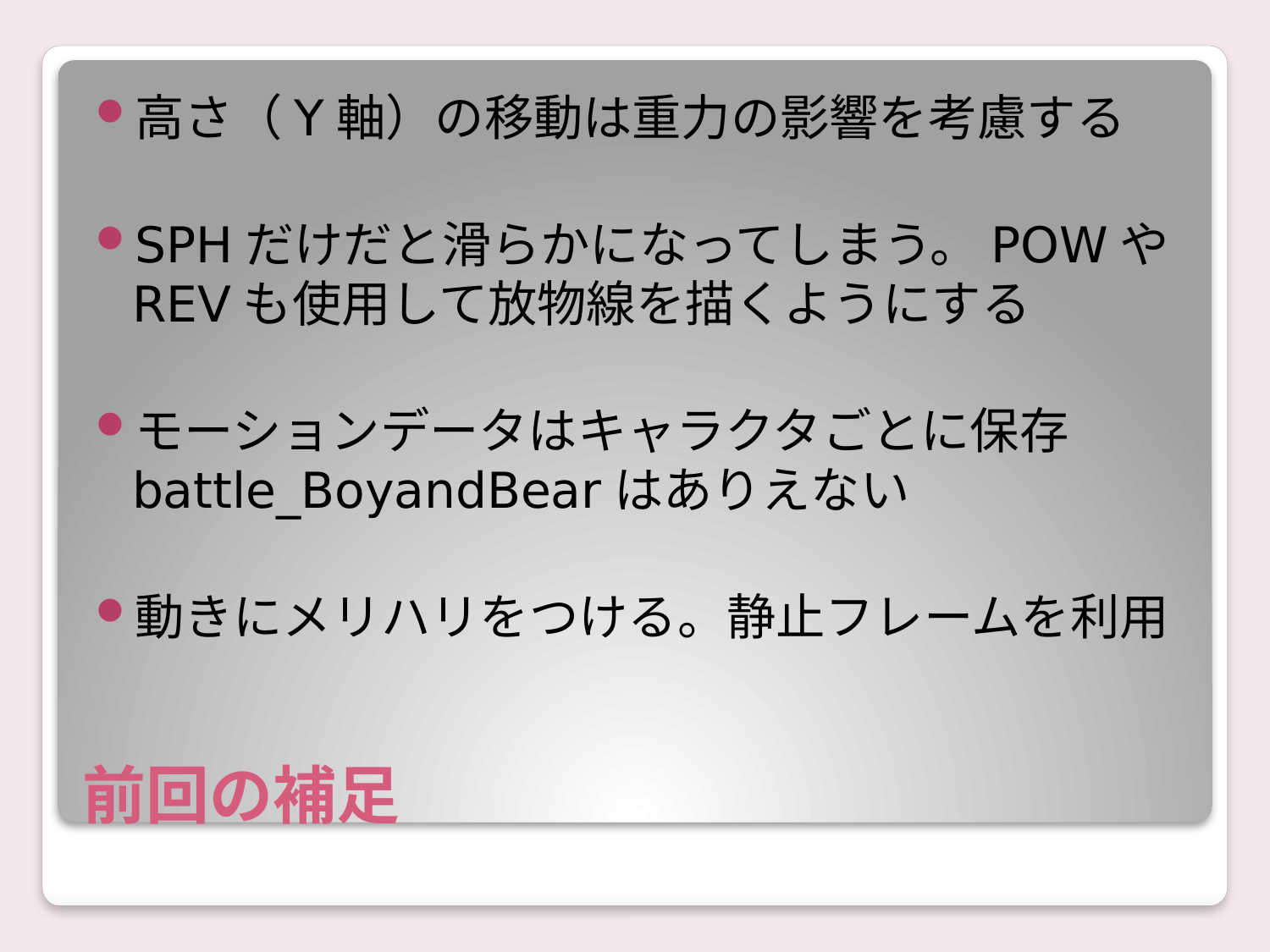

高さ（Y軸）の移動は重力の影響を考慮する

SPHだけだと滑らかになってしまう。POWやREVも使用して放物線を描くようにする

モーションデータはキャラクタごとに保存
battle_BoyandBearはありえない

動きにメリハリをつける。静止フレームを利用

# 前回の補足